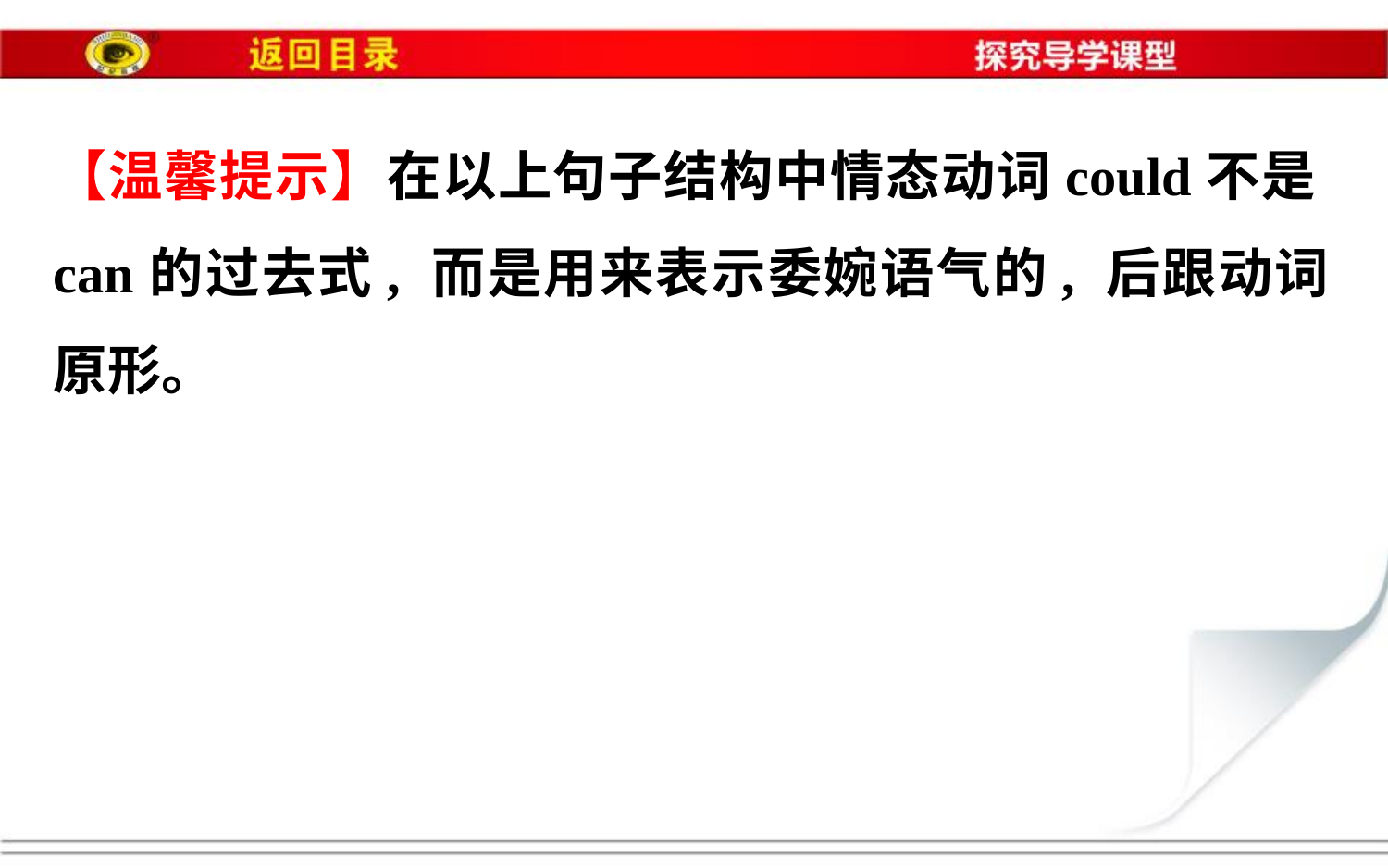

【温馨提示】在以上句子结构中情态动词could不是can的过去式, 而是用来表示委婉语气的, 后跟动词原形。